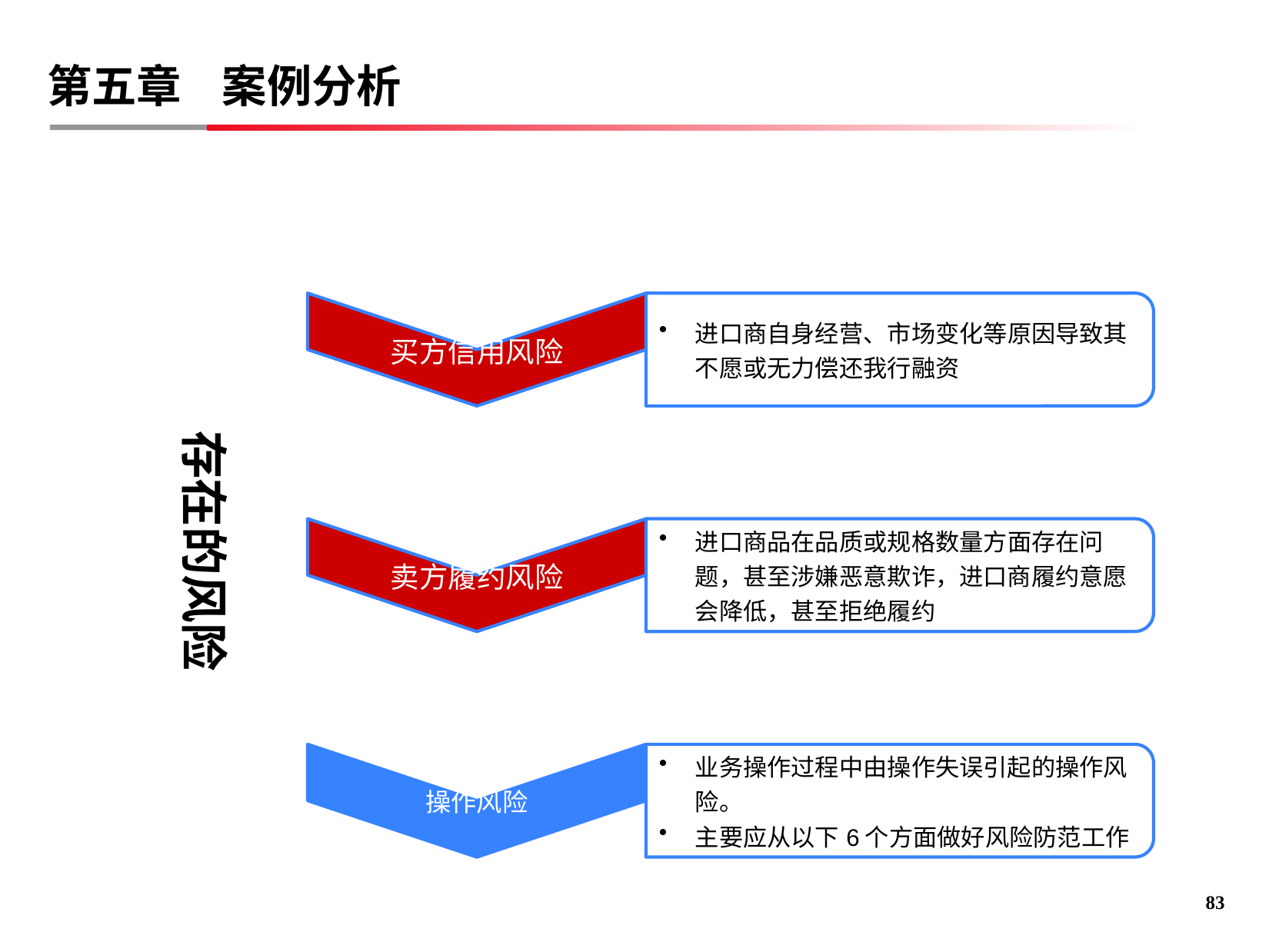

第五章    案例分析
买方信用风险
进口商自身经营、市场变化等原因导致其不愿或无力偿还我行融资
卖方履约风险
进口商品在品质或规格数量方面存在问题，甚至涉嫌恶意欺诈，进口商履约意愿会降低，甚至拒绝履约
操作风险
业务操作过程中由操作失误引起的操作风险。
主要应从以下6个方面做好风险防范工作
存在的风险
83